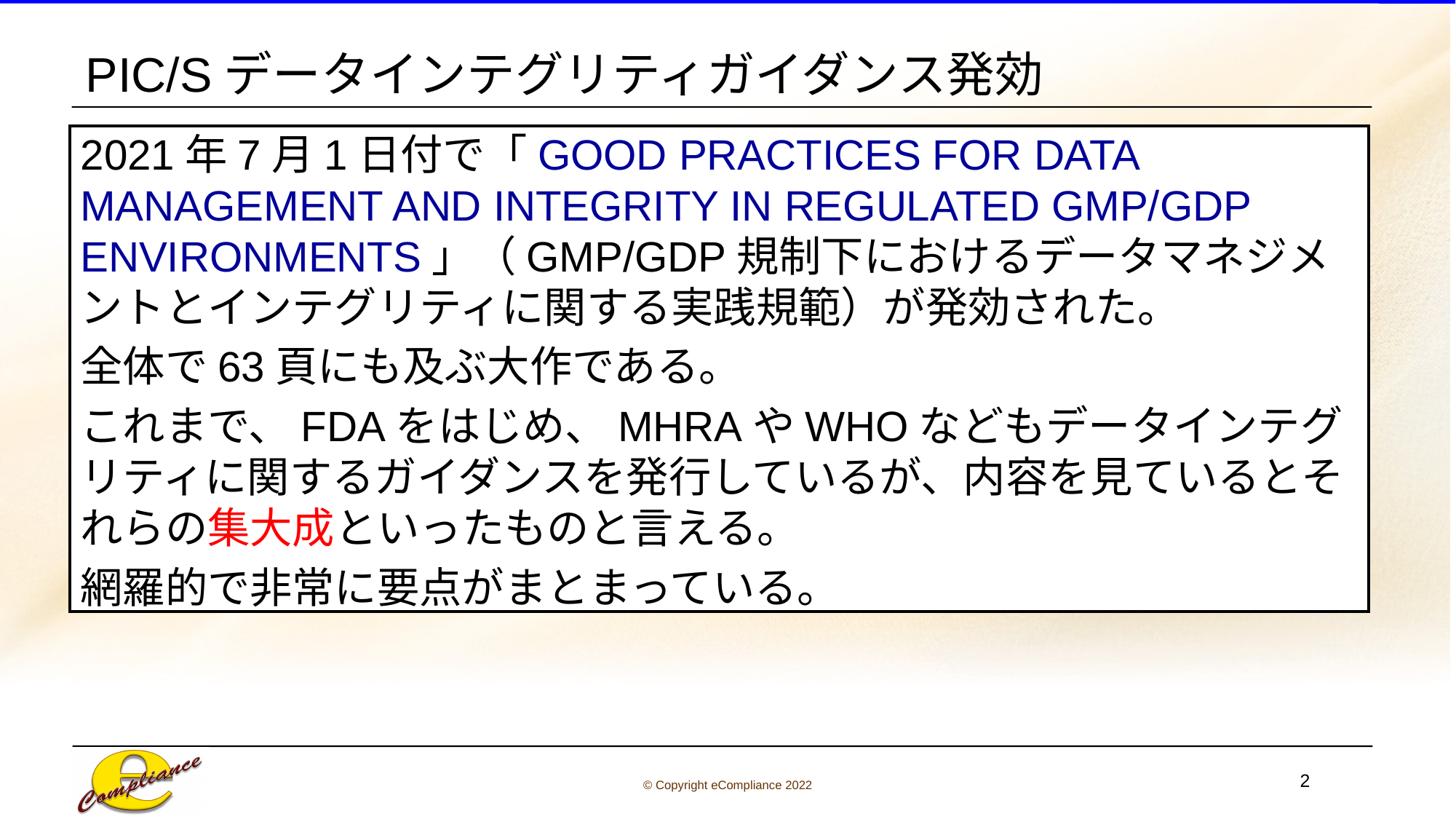

# PIC/Sデータインテグリティガイダンス発効
2021年7月1日付で「GOOD PRACTICES FOR DATA MANAGEMENT AND INTEGRITY IN REGULATED GMP/GDP ENVIRONMENTS」（GMP/GDP規制下におけるデータマネジメントとインテグリティに関する実践規範）が発効された。
全体で63頁にも及ぶ大作である。
これまで、FDAをはじめ、MHRAやWHOなどもデータインテグリティに関するガイダンスを発行しているが、内容を見ているとそれらの集大成といったものと言える。
網羅的で非常に要点がまとまっている。